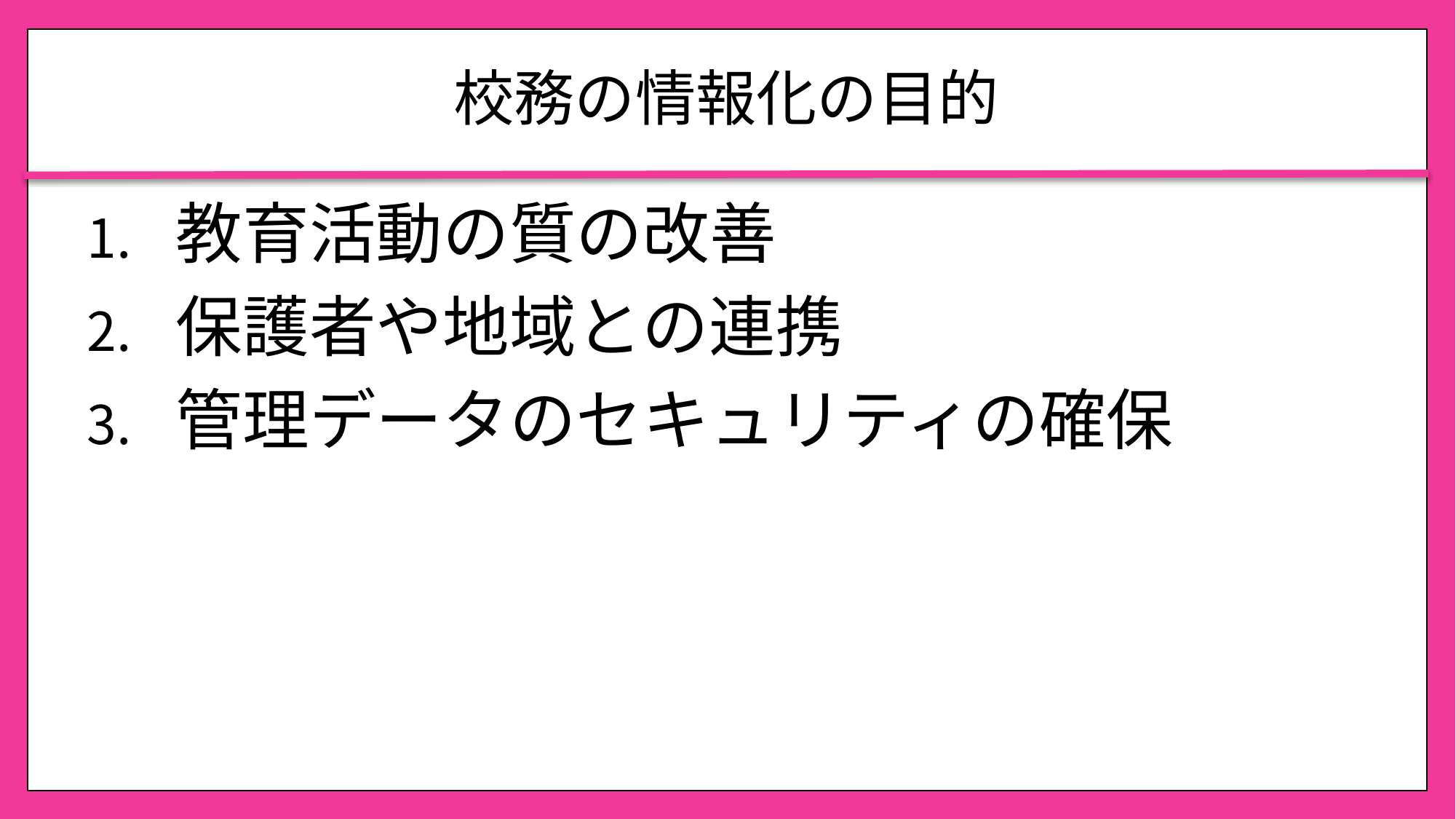

# 校務の情報化の目的
教育活動の質の改善
保護者や地域との連携
管理データのセキュリティの確保